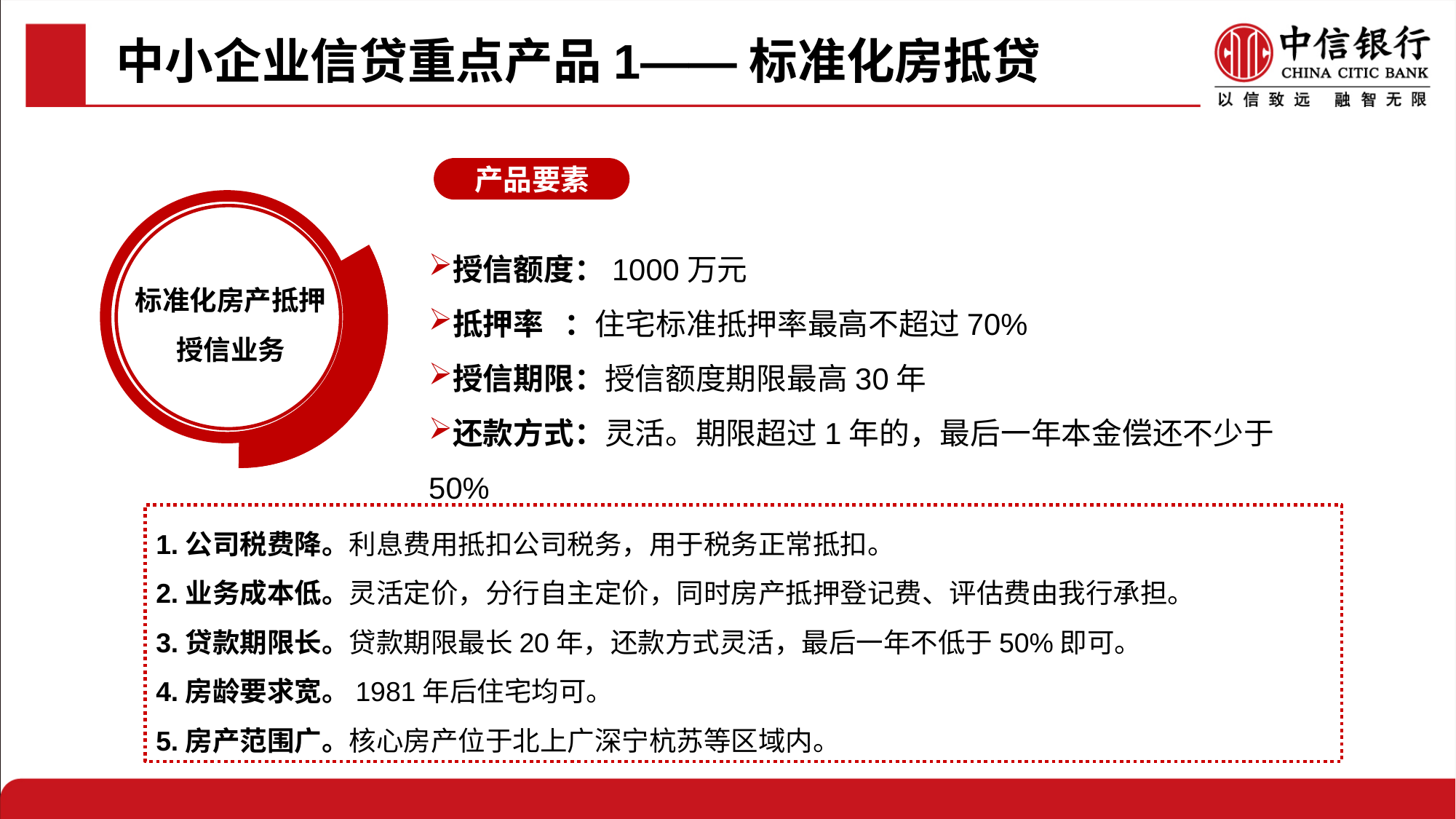

中小企业信贷重点产品1——标准化房抵贷
完善战略客户经营管理体系
产品定义：

产品要素
加强小企业客户专营

标准化房产抵押
授信业务

授信额度：1000万元
抵押率   ：住宅标准抵押率最高不超过70%
授信期限：授信额度期限最高30年
还款方式：灵活。期限超过1年的，最后一年本金偿还不少于50%
1.公司税费降。利息费用抵扣公司税务，用于税务正常抵扣。
2.业务成本低。灵活定价，分行自主定价，同时房产抵押登记费、评估费由我行承担。
3.贷款期限长。贷款期限最长20年，还款方式灵活，最后一年不低于50%即可。
4.房龄要求宽。1981年后住宅均可。
5.房产范围广。核心房产位于北上广深宁杭苏等区域内。
10